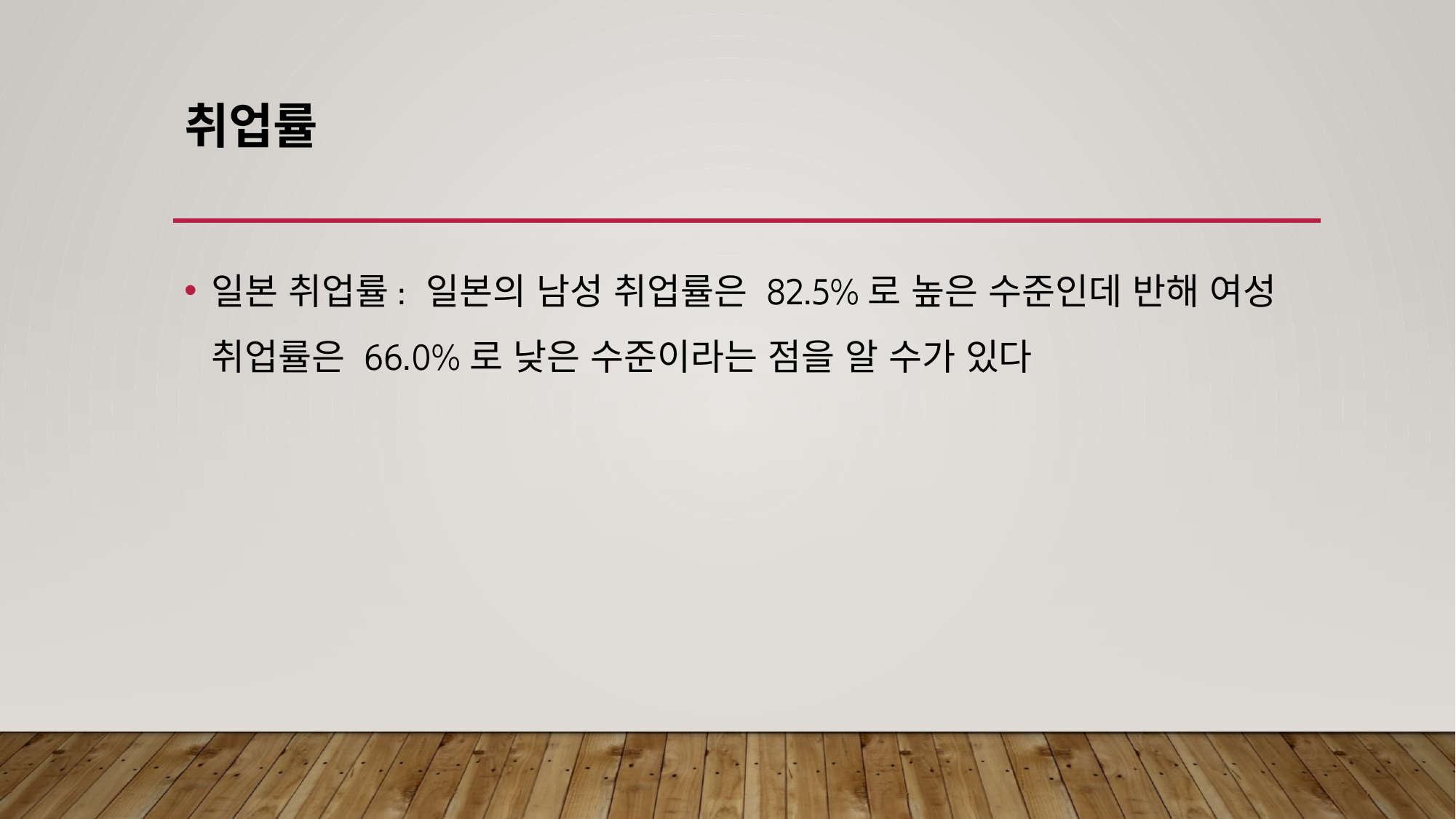

# 취업률
일본 취업률: 일본의 남성 취업률은 82.5%로 높은 수준인데 반해 여성 취업률은 66.0%로 낮은 수준이라는 점을 알 수가 있다